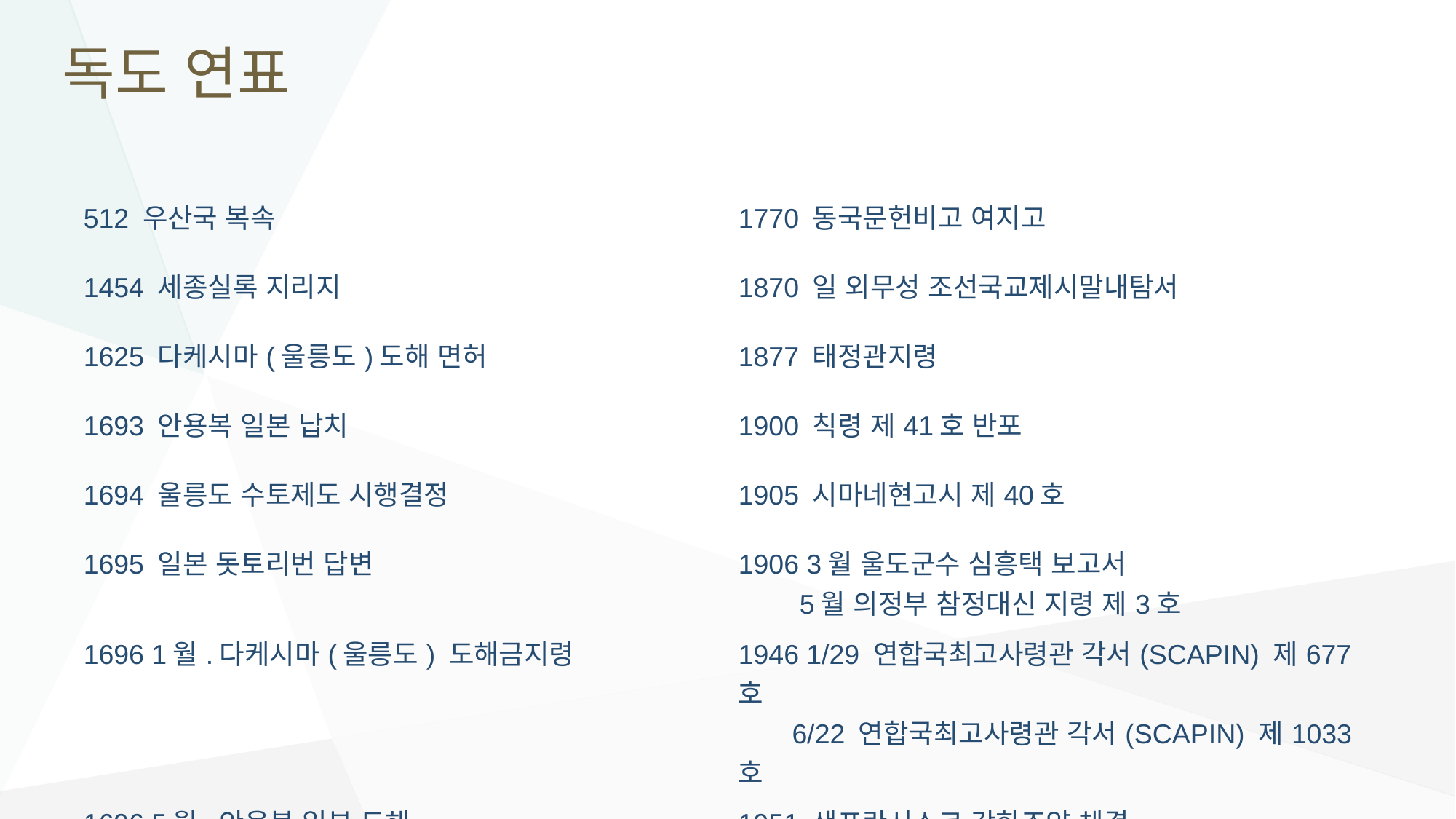

# 독도 연표
| 512 우산국 복속 | 1770 동국문헌비고 여지고 |
| --- | --- |
| 1454 세종실록 지리지 | 1870 일 외무성 조선국교제시말내탐서 |
| 1625 다케시마(울릉도)도해 면허 | 1877 태정관지령 |
| 1693 안용복 일본 납치 | 1900 칙령 제41호 반포 |
| 1694 울릉도 수토제도 시행결정 | 1905 시마네현고시 제40호 |
| 1695 일본 돗토리번 답변 | 1906 3월 울도군수 심흥택 보고서 5월 의정부 참정대신 지령 제3호 |
| 1696 1월.다케시마(울릉도) 도해금지령 | 1946 1/29 연합국최고사령관 각서(SCAPIN) 제677호 6/22 연합국최고사령관 각서(SCAPIN) 제1033호 |
| 1696 5월.안용복 일본 도해 | 1951 샌프란시스코 강화조약 체결 |